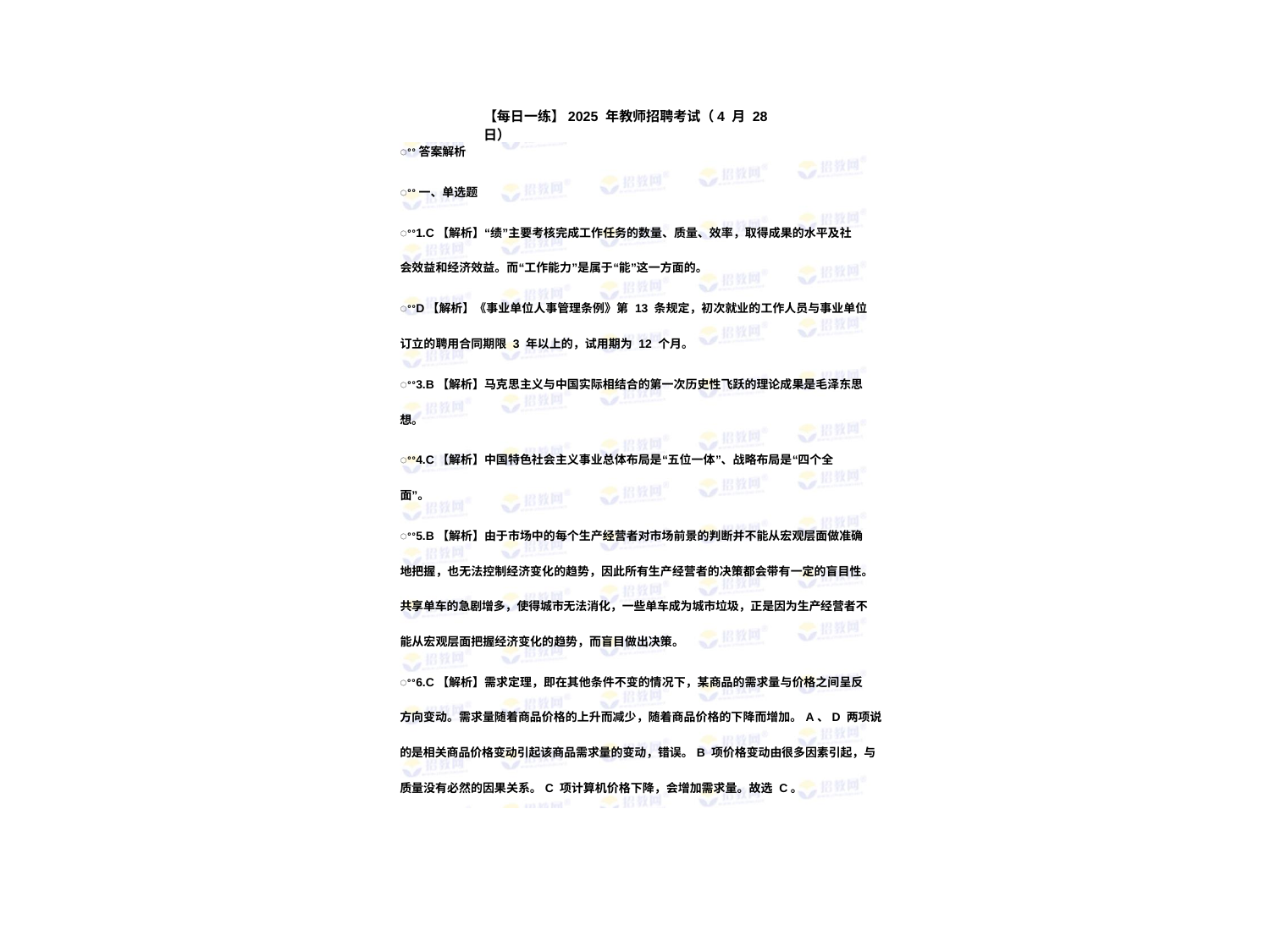

【每日一练】2025 年教师招聘考试（4 月 28 日）

ꢀꢀ答案解析
ꢀꢀ一、单选题
ꢀꢀ1.C【解析】“绩”主要考核完成工作任务的数量、质量、效率，取得成果的水平及社
会效益和经济效益。而“工作能力”是属于“能”这一方面的。
ꢀꢀD【解析】《事业单位人事管理条例》第 13 条规定，初次就业的工作人员与事业单位
订立的聘用合同期限 3 年以上的，试用期为 12 个月。
ꢀꢀ3.B【解析】马克思主义与中国实际相结合的第一次历史性飞跃的理论成果是毛泽东思
想。
ꢀꢀ4.C【解析】中国特色社会主义事业总体布局是“五位一体”、战略布局是“四个全
面”。
ꢀꢀ5.B【解析】由于市场中的每个生产经营者对市场前景的判断并不能从宏观层面做准确
地把握，也无法控制经济变化的趋势，因此所有生产经营者的决策都会带有一定的盲目性。
共享单车的急剧增多，使得城市无法消化，一些单车成为城市垃圾，正是因为生产经营者不
能从宏观层面把握经济变化的趋势，而盲目做出决策。
ꢀꢀ6.C【解析】需求定理，即在其他条件不变的情况下，某商品的需求量与价格之间呈反
方向变动。需求量随着商品价格的上升而减少，随着商品价格的下降而增加。A、D 两项说
的是相关商品价格变动引起该商品需求量的变动，错误。B 项价格变动由很多因素引起，与
质量没有必然的因果关系。C 项计算机价格下降，会增加需求量。故选 C。